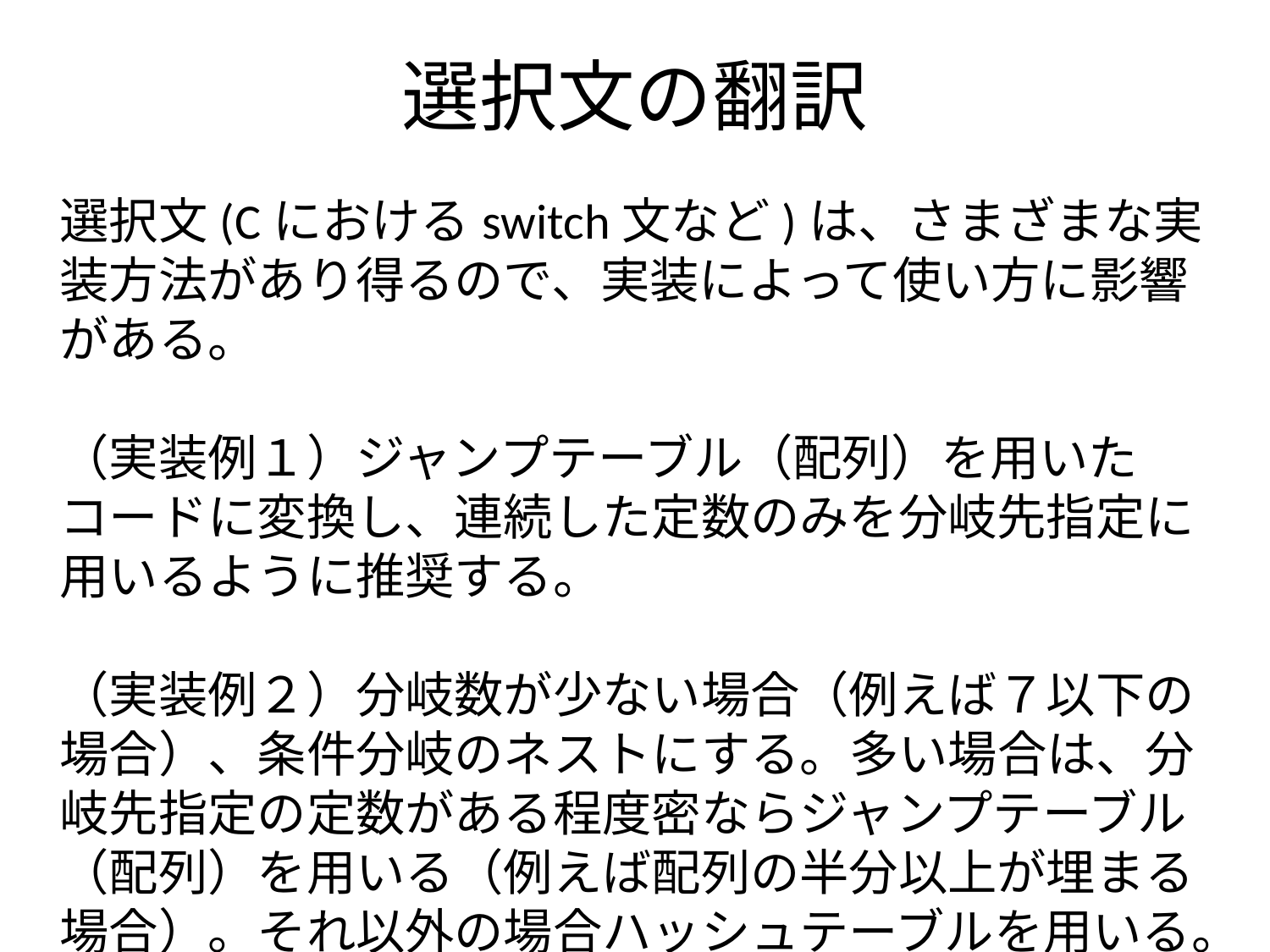

# 選択文の翻訳
選択文(Cにおけるswitch文など)は、さまざまな実装方法があり得るので、実装によって使い方に影響がある。

（実装例１）ジャンプテーブル（配列）を用いたコードに変換し、連続した定数のみを分岐先指定に用いるように推奨する。

（実装例２）分岐数が少ない場合（例えば７以下の場合）、条件分岐のネストにする。多い場合は、分岐先指定の定数がある程度密ならジャンプテーブル（配列）を用いる（例えば配列の半分以上が埋まる場合）。それ以外の場合ハッシュテーブルを用いる。